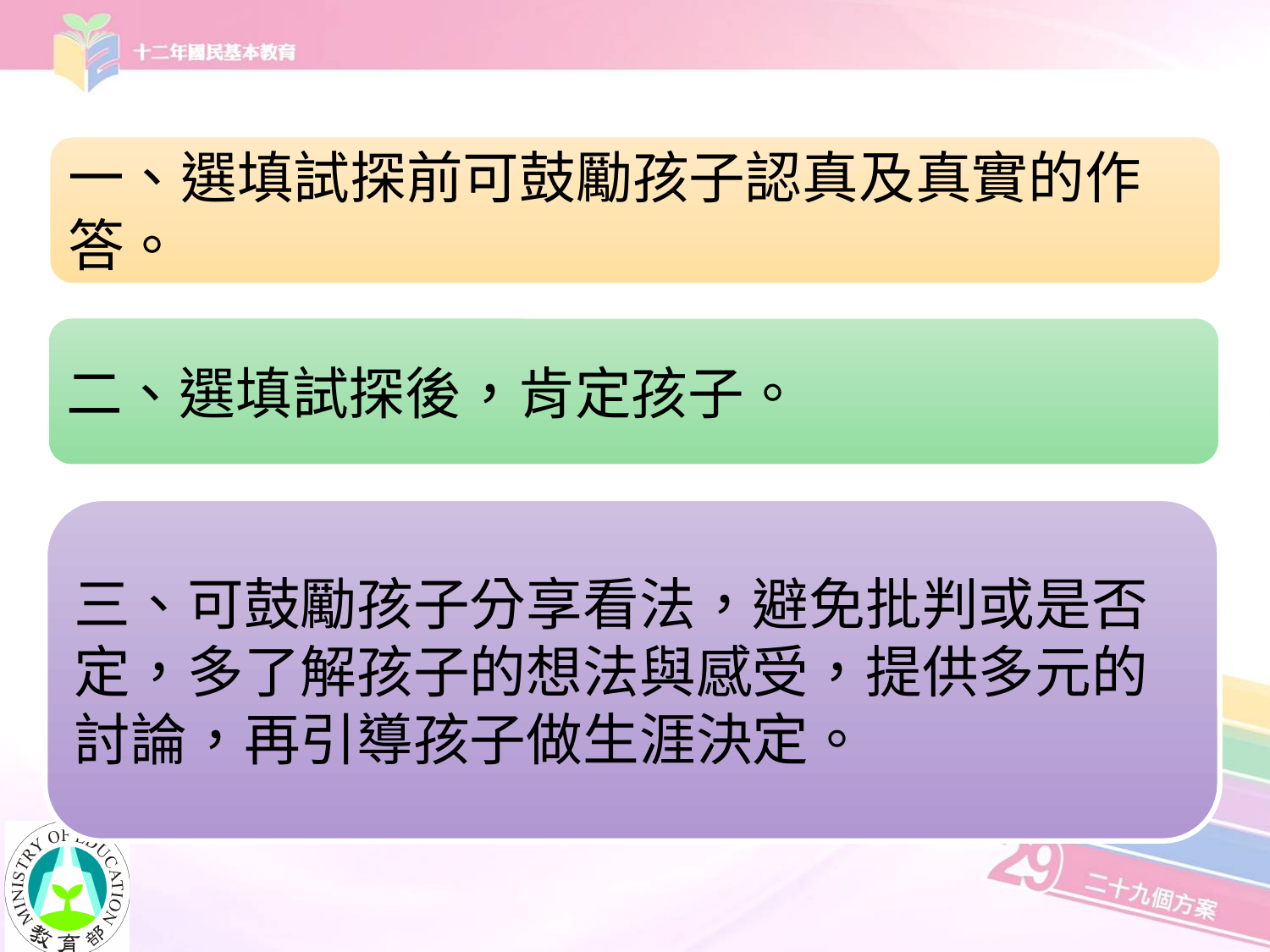

一、選填試探前可鼓勵孩子認真及真實的作答。
二、選填試探後，肯定孩子。
三、可鼓勵孩子分享看法，避免批判或是否定，多了解孩子的想法與感受，提供多元的討論，再引導孩子做生涯決定。